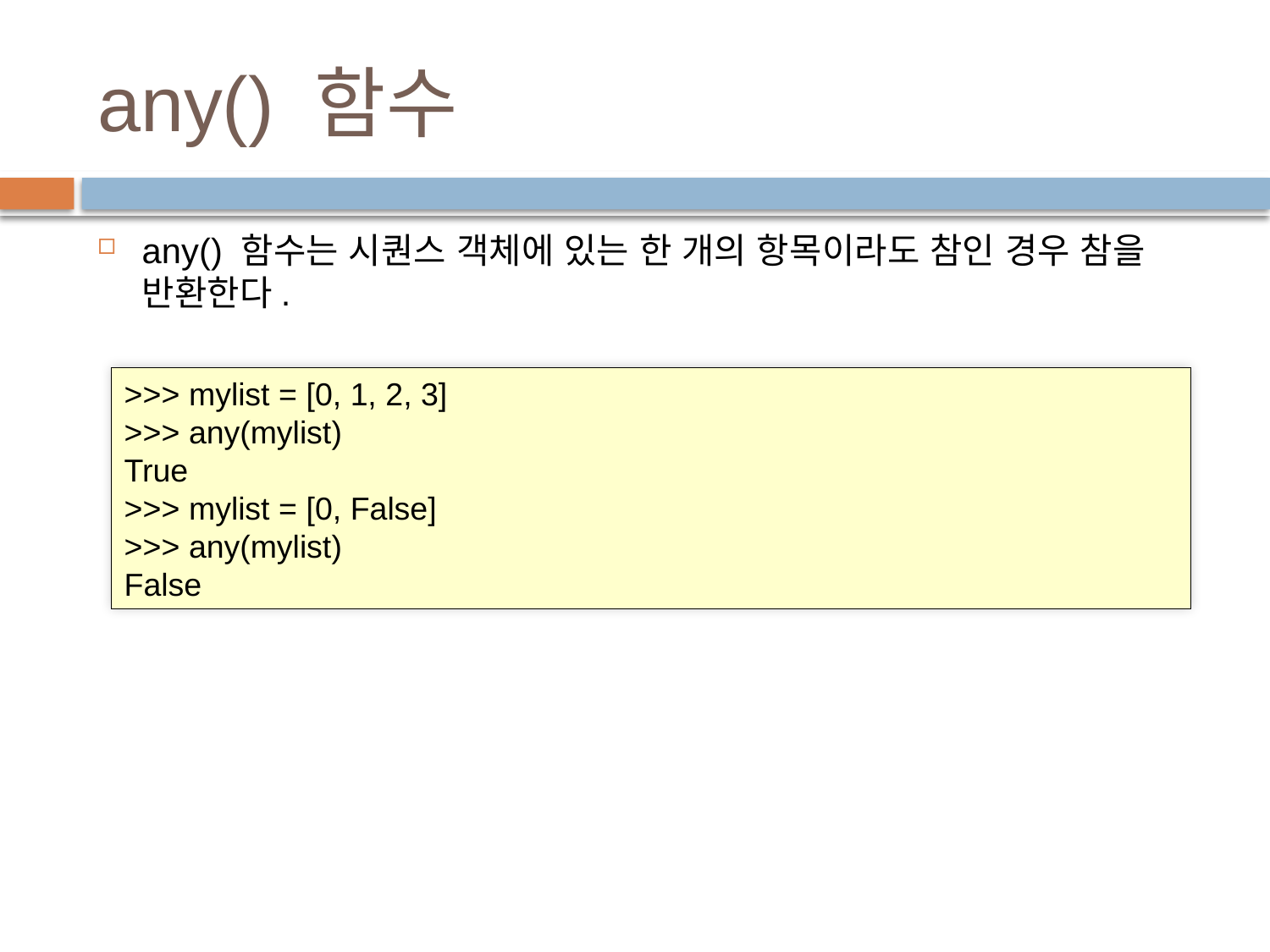

# any() 함수
any() 함수는 시퀀스 객체에 있는 한 개의 항목이라도 참인 경우 참을 반환한다.
>>> mylist = [0, 1, 2, 3]
>>> any(mylist)
True
>>> mylist = [0, False]
>>> any(mylist)
False